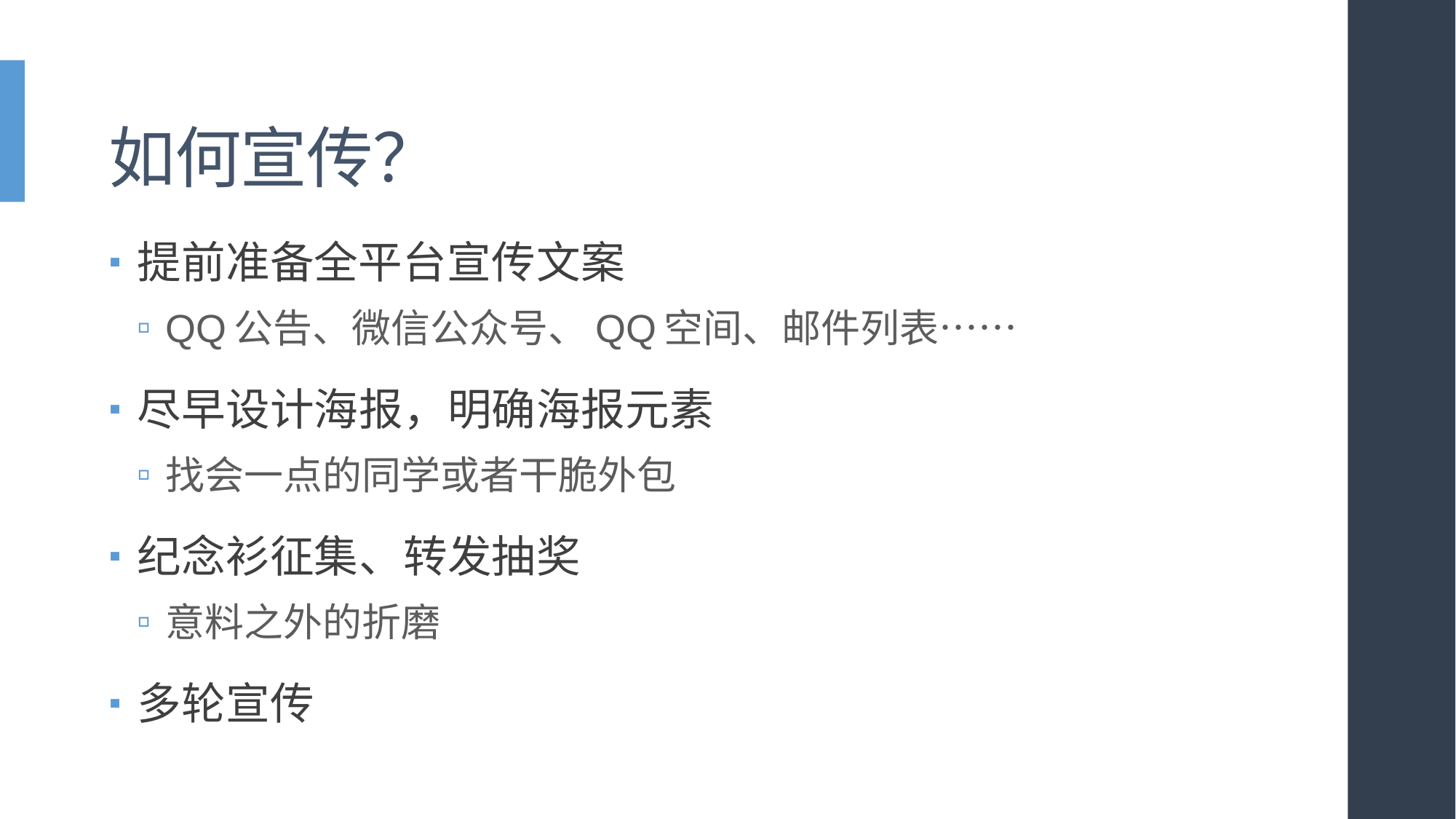

# 如何宣传？
提前准备全平台宣传文案
QQ公告、微信公众号、QQ空间、邮件列表……
尽早设计海报，明确海报元素
找会一点的同学或者干脆外包
纪念衫征集、转发抽奖
意料之外的折磨
多轮宣传